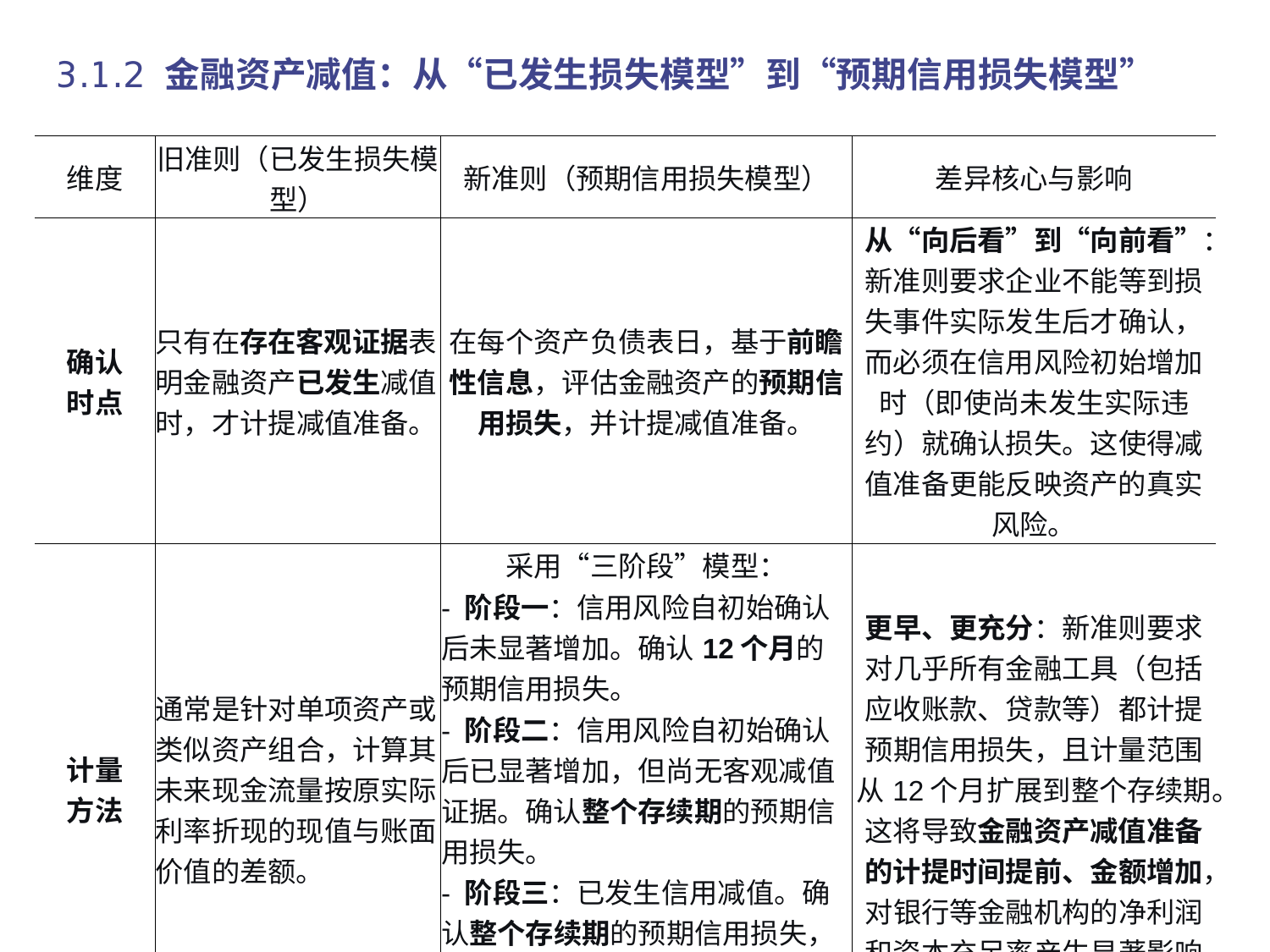

3.1.2 金融资产减值：从“已发生损失模型”到“预期信用损失模型”
| 维度 | 旧准则（已发生损失模型） | 新准则（预期信用损失模型） | 差异核心与影响 |
| --- | --- | --- | --- |
| 确认 时点 | 只有在存在客观证据表明金融资产已发生减值时，才计提减值准备。 | 在每个资产负债表日，基于前瞻性信息，评估金融资产的预期信用损失，并计提减值准备。 | 从“向后看”到“向前看”：新准则要求企业不能等到损失事件实际发生后才确认，而必须在信用风险初始增加时（即使尚未发生实际违约）就确认损失。这使得减值准备更能反映资产的真实风险。 |
| 计量 方法 | 通常是针对单项资产或类似资产组合，计算其未来现金流量按原实际利率折现的现值与账面价值的差额。 | 采用“三阶段”模型： | 更早、更充分：新准则要求对几乎所有金融工具（包括应收账款、贷款等）都计提预期信用损失，且计量范围从12个月扩展到整个存续期。这将导致金融资产减值准备的计提时间提前、金额增加，对银行等金融机构的净利润和资本充足率产生显著影响。 |
|  |  | - 阶段一：信用风险自初始确认后未显著增加。确认12个月的预期信用损失。 |  |
|  |  | - 阶段二：信用风险自初始确认后已显著增加，但尚无客观减值证据。确认整个存续期的预期信用损失。 |  |
|  |  | - 阶段三：已发生信用减值。确认整个存续期的预期信用损失，且利息收入按摊余成本（扣除减值准备后）计算。 |  |